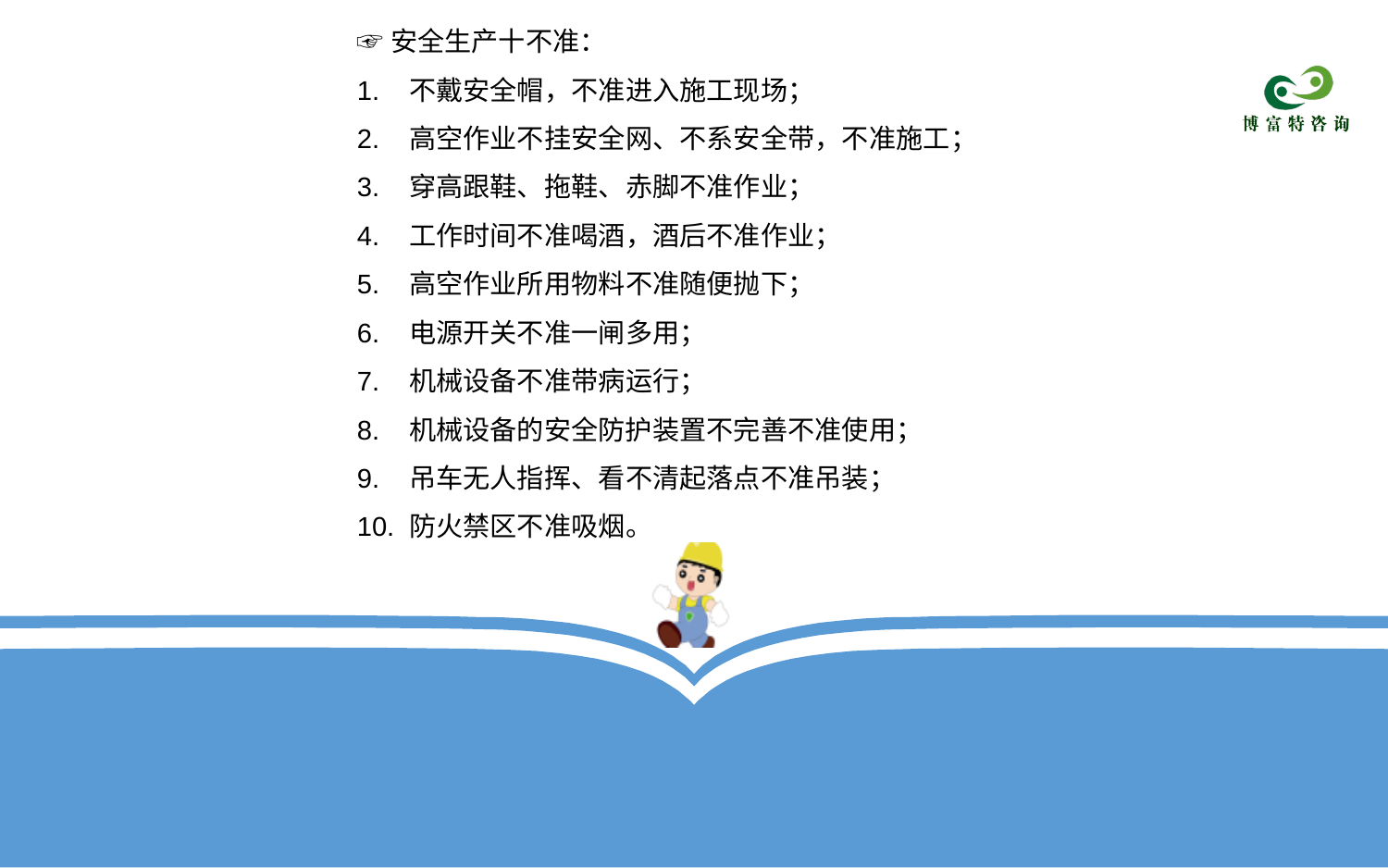

☞安全生产十不准：
不戴安全帽，不准进入施工现场；
高空作业不挂安全网、不系安全带，不准施工；
穿高跟鞋、拖鞋、赤脚不准作业；
工作时间不准喝酒，酒后不准作业；
高空作业所用物料不准随便抛下；
电源开关不准一闸多用；
机械设备不准带病运行；
机械设备的安全防护装置不完善不准使用；
吊车无人指挥、看不清起落点不准吊装；
防火禁区不准吸烟。
14